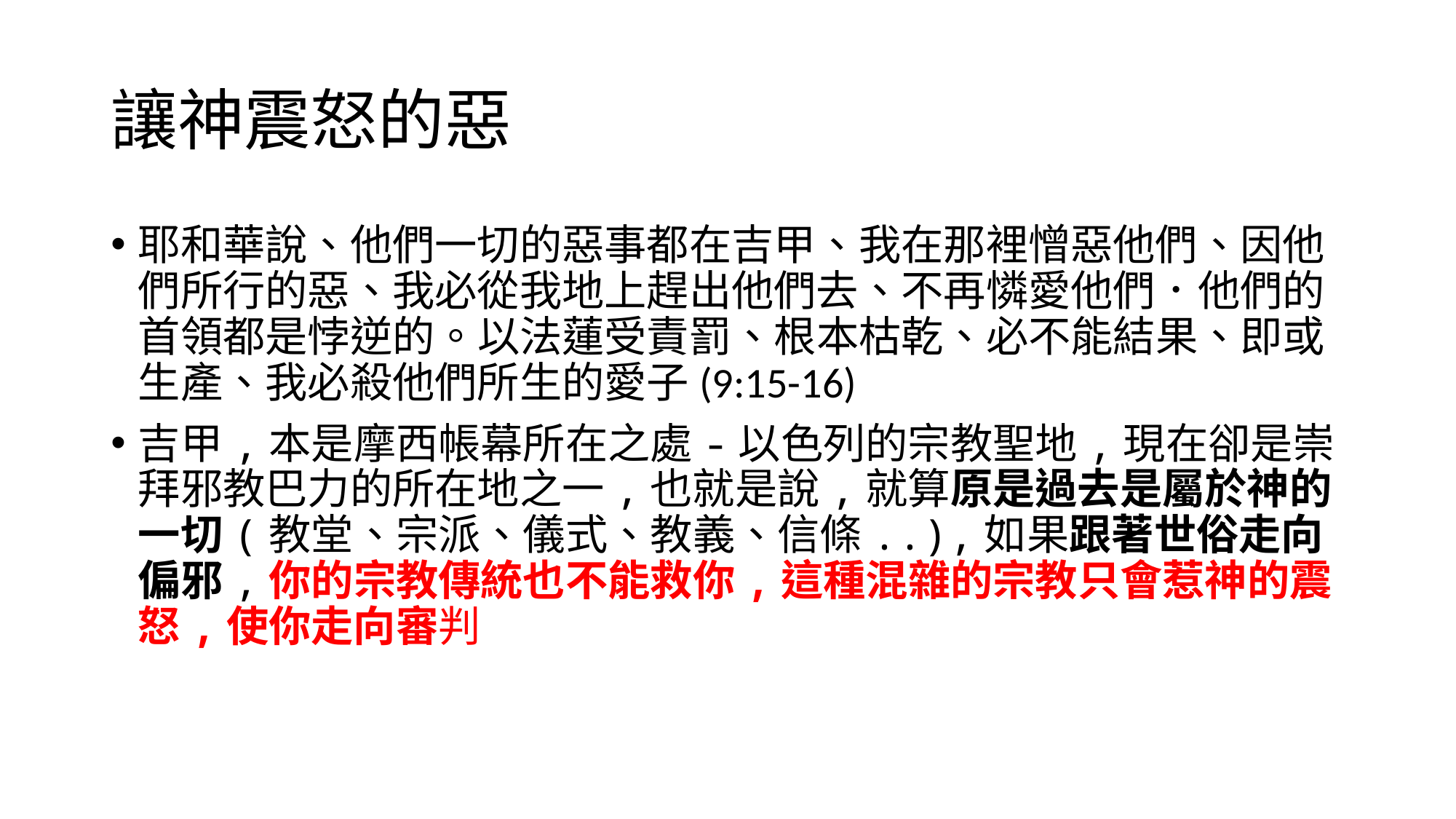

# 讓神震怒的惡
耶和華說、他們一切的惡事都在吉甲、我在那裡憎惡他們、因他們所行的惡、我必從我地上趕出他們去、不再憐愛他們．他們的首領都是悖逆的。以法蓮受責罰、根本枯乾、必不能結果、即或生產、我必殺他們所生的愛子(9:15-16)
吉甲,本是摩西帳幕所在之處-以色列的宗教聖地,現在卻是崇拜邪教巴力的所在地之一,也就是說,就算原是過去是屬於神的一切(教堂、宗派、儀式、教義、信條..),如果跟著世俗走向偏邪,你的宗教傳統也不能救你,這種混雜的宗教只會惹神的震怒,使你走向審判